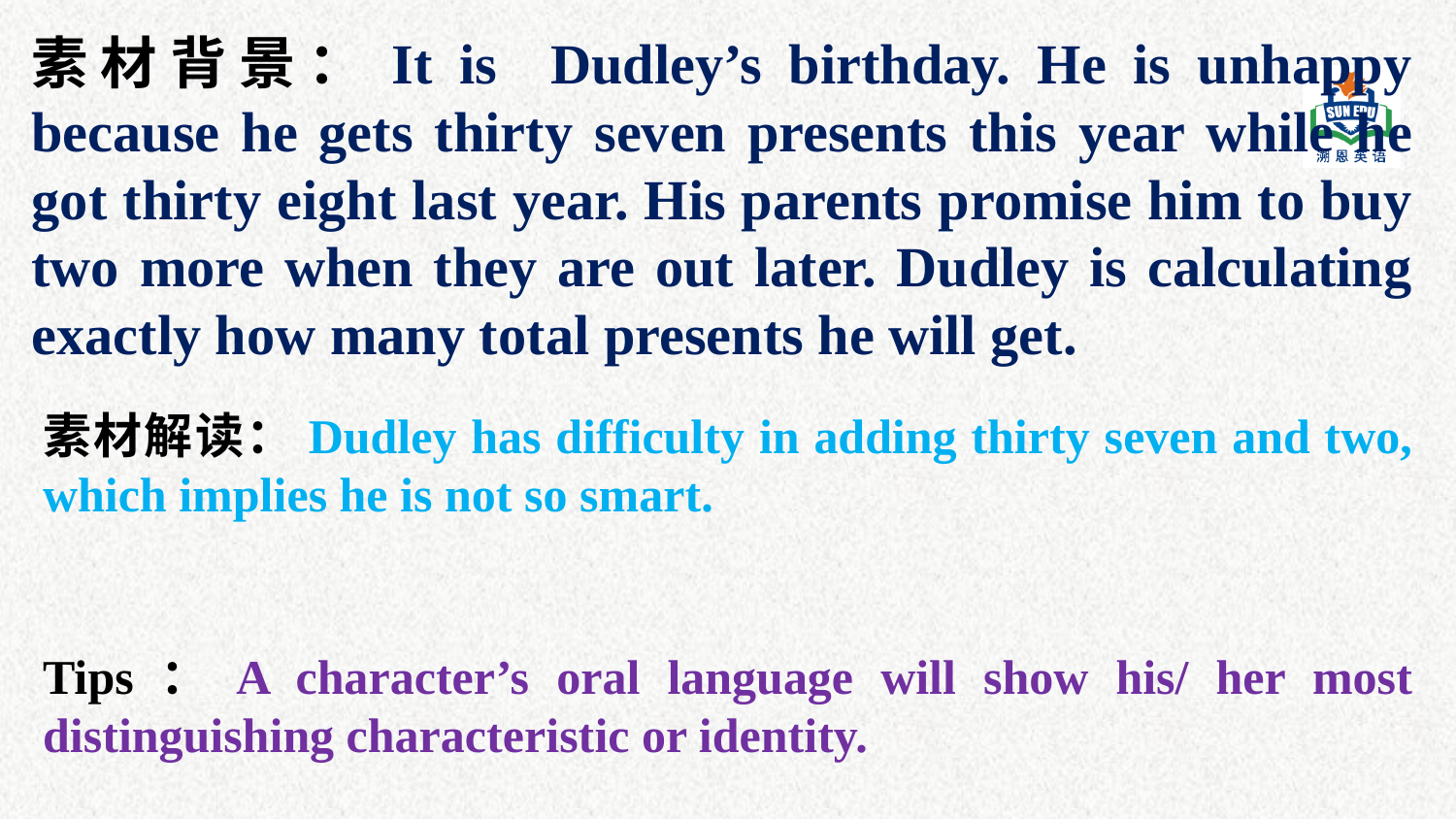

素材背景：It is  Dudley’s birthday. He is unhappy because he gets thirty seven presents this year while he got thirty eight last year. His parents promise him to buy two more when they are out later. Dudley is calculating exactly how many total presents he will get.
素材解读：Dudley has difficulty in adding thirty seven and two, which implies he is not so smart.
Tips：A character’s oral language will show his/ her most distinguishing characteristic or identity.